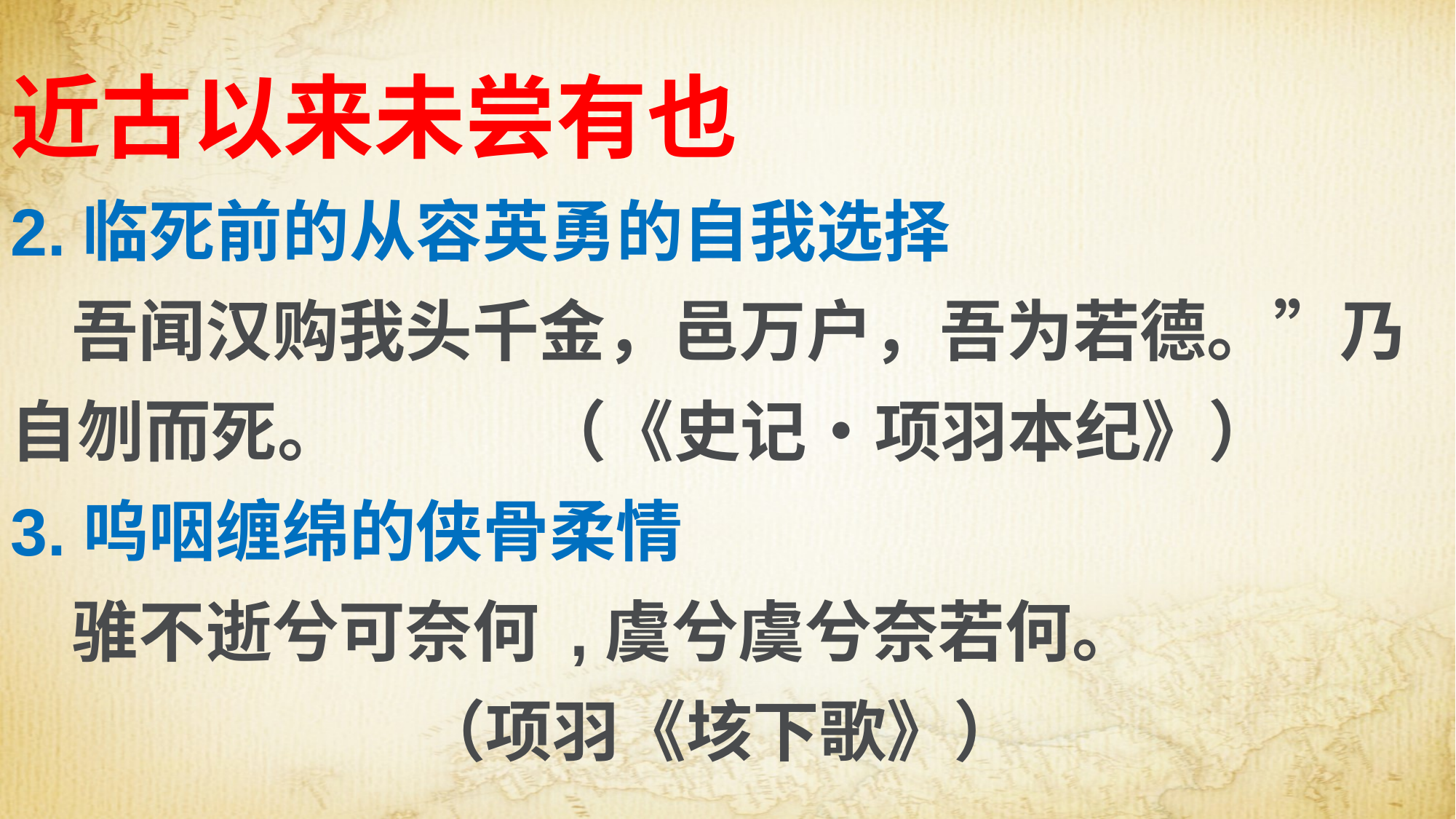

近古以来未尝有也
2.临死前的从容英勇的自我选择
   吾闻汉购我头千金，邑万户，吾为若德。”乃自刎而死。             （《史记•项羽本纪》）
3.呜咽缠绵的侠骨柔情
   骓不逝兮可奈何 ,虞兮虞兮奈若何。
                          （项羽《垓下歌》）